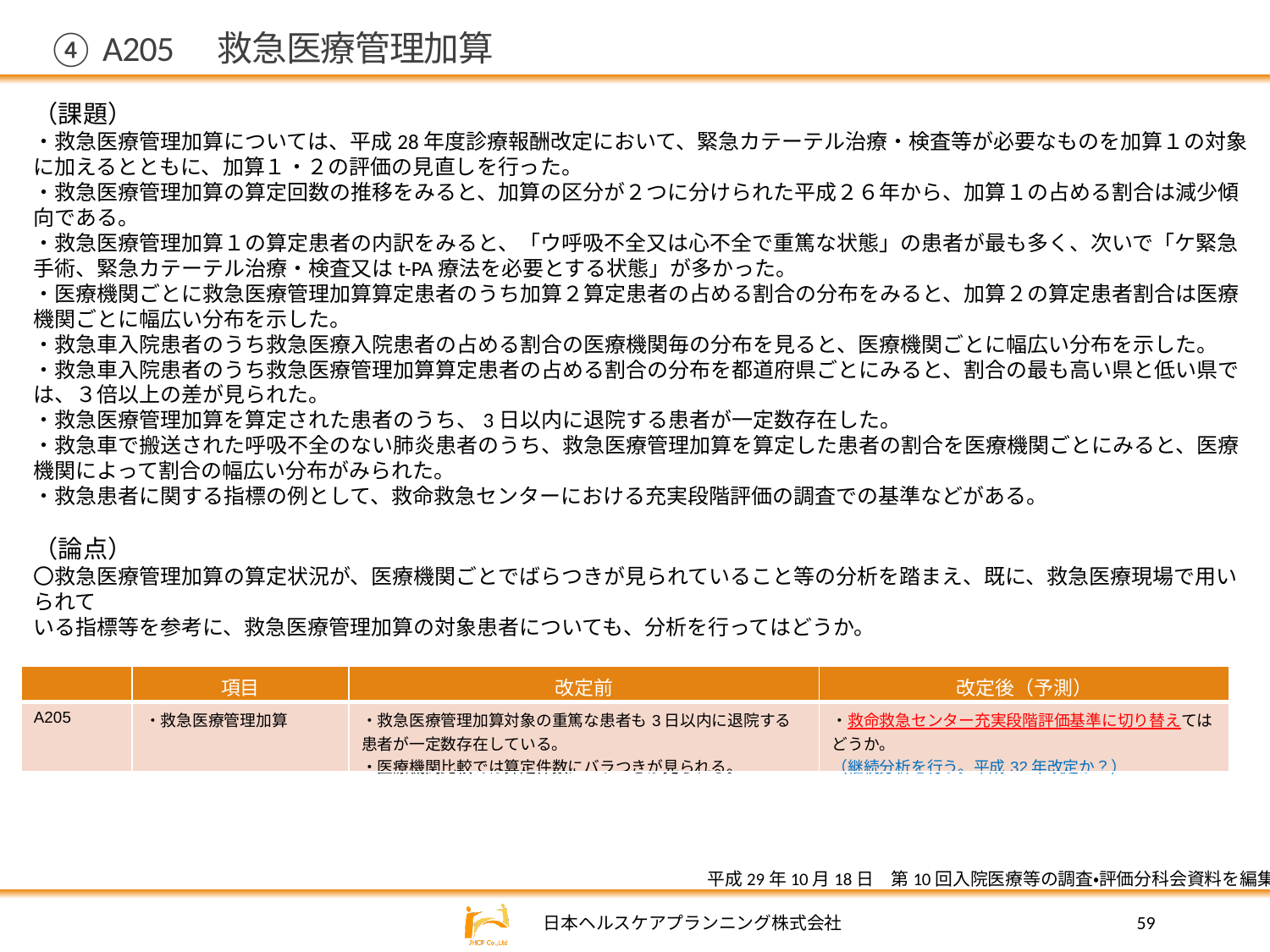

# ④ A205　救急医療管理加算
（課題）
・救急医療管理加算については、平成28年度診療報酬改定において、緊急カテーテル治療・検査等が必要なものを加算１の対象に加えるとともに、加算１・２の評価の見直しを行った。
・救急医療管理加算の算定回数の推移をみると、加算の区分が２つに分けられた平成２６年から、加算１の占める割合は減少傾向である。
・救急医療管理加算１の算定患者の内訳をみると、「ウ呼吸不全又は心不全で重篤な状態」の患者が最も多く、次いで「ケ緊急手術、緊急カテーテル治療・検査又はt-PA療法を必要とする状態」が多かった。
・医療機関ごとに救急医療管理加算算定患者のうち加算２算定患者の占める割合の分布をみると、加算２の算定患者割合は医療機関ごとに幅広い分布を示した。
・救急車入院患者のうち救急医療入院患者の占める割合の医療機関毎の分布を見ると、医療機関ごとに幅広い分布を示した。
・救急車入院患者のうち救急医療管理加算算定患者の占める割合の分布を都道府県ごとにみると、割合の最も高い県と低い県では、３倍以上の差が見られた。
・救急医療管理加算を算定された患者のうち、3日以内に退院する患者が一定数存在した。
・救急車で搬送された呼吸不全のない肺炎患者のうち、救急医療管理加算を算定した患者の割合を医療機関ごとにみると、医療機関によって割合の幅広い分布がみられた。
・救急患者に関する指標の例として、救命救急センターにおける充実段階評価の調査での基準などがある。

（論点）
〇救急医療管理加算の算定状況が、医療機関ごとでばらつきが見られていること等の分析を踏まえ、既に、救急医療現場で用いられて
いる指標等を参考に、救急医療管理加算の対象患者についても、分析を行ってはどうか。

|  | 項目 | 改定前 | 改定後（予測） |
| --- | --- | --- | --- |
| A205 | ・救急医療管理加算 | ・救急医療管理加算対象の重篤な患者も3日以内に退院する患者が一定数存在している。 ・医療機関比較では算定件数にバラつきが見られる。 | ・救命救急センター充実段階評価基準に切り替えてはどうか。 （継続分析を行う。平成32年改定か？） |
平成29年10月18日　第10回入院医療等の調査・評価分科会資料を編集
59